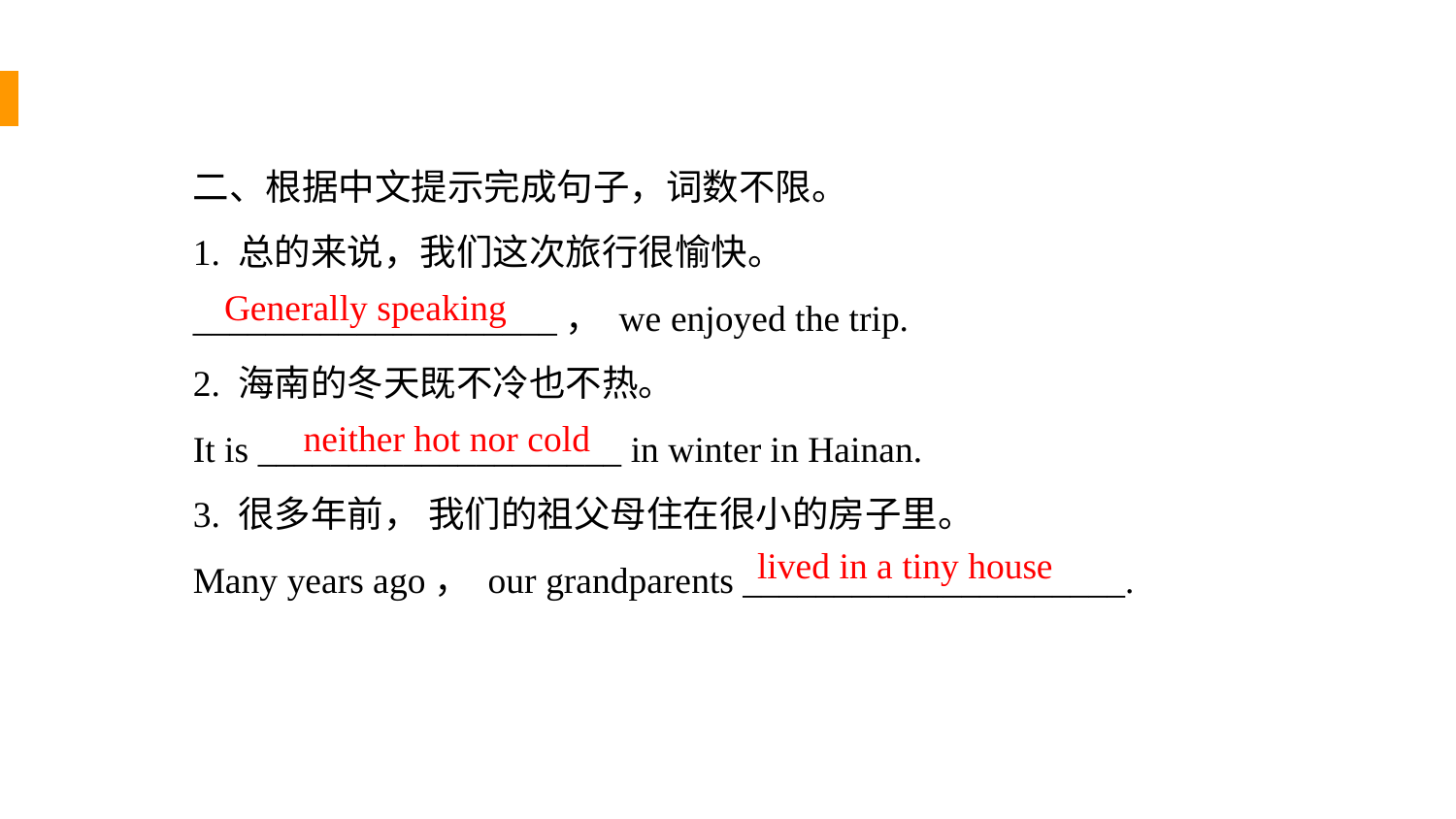

二、根据中文提示完成句子，词数不限。
1. 总的来说，我们这次旅行很愉快。
____________________， we enjoyed the trip.
2. 海南的冬天既不冷也不热。
It is ____________________ in winter in Hainan.
3. 很多年前， 我们的祖父母住在很小的房子里。
Many years ago， our grandparents _____________________.

Generally speaking
neither hot nor cold
lived in a tiny house